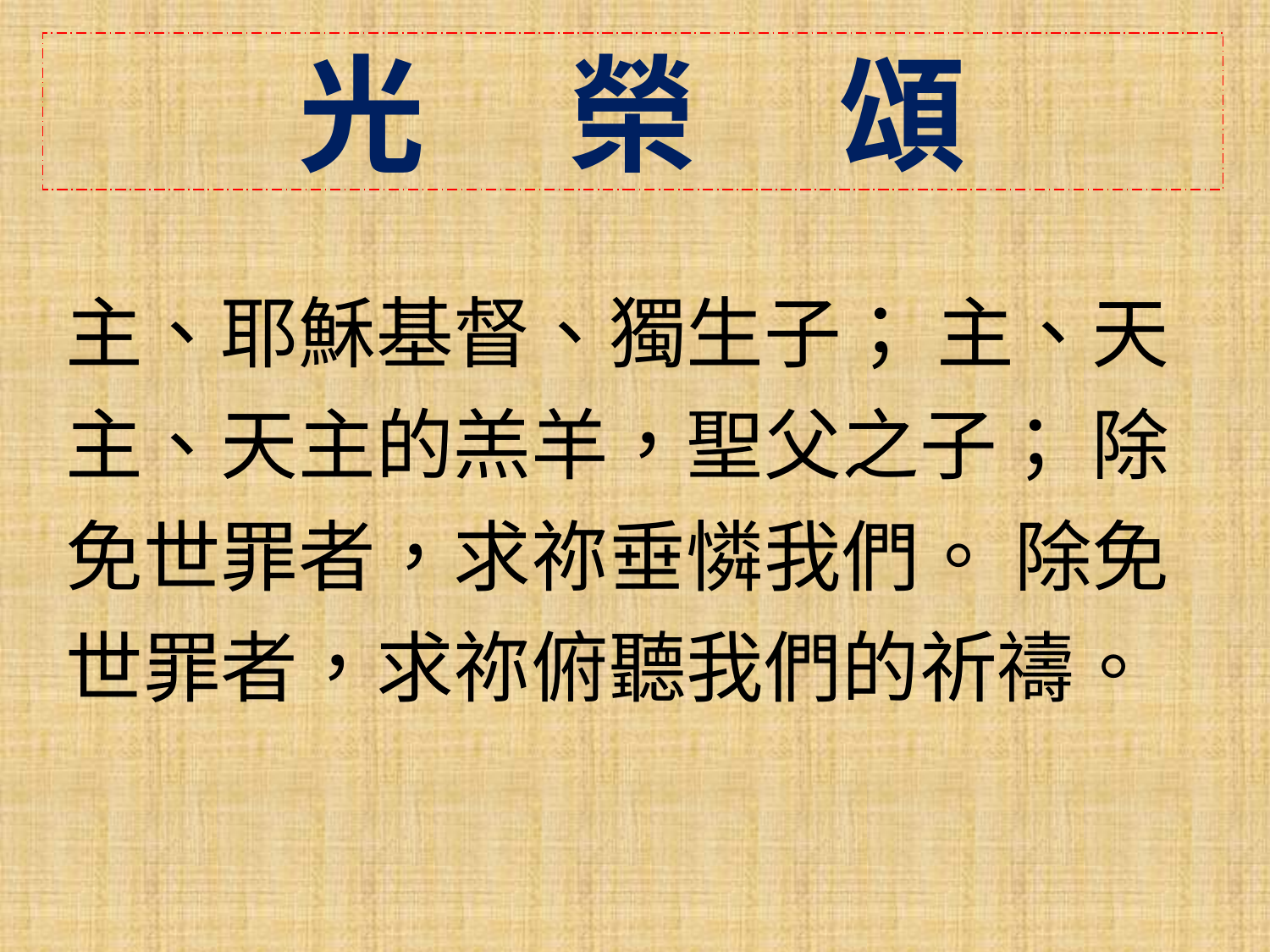

光     榮     頌
主、耶穌基督、獨生子； 主、天主、天主的羔羊，聖父之子； 除免世罪者，求祢垂憐我們。 除免世罪者，求祢俯聽我們的祈禱。